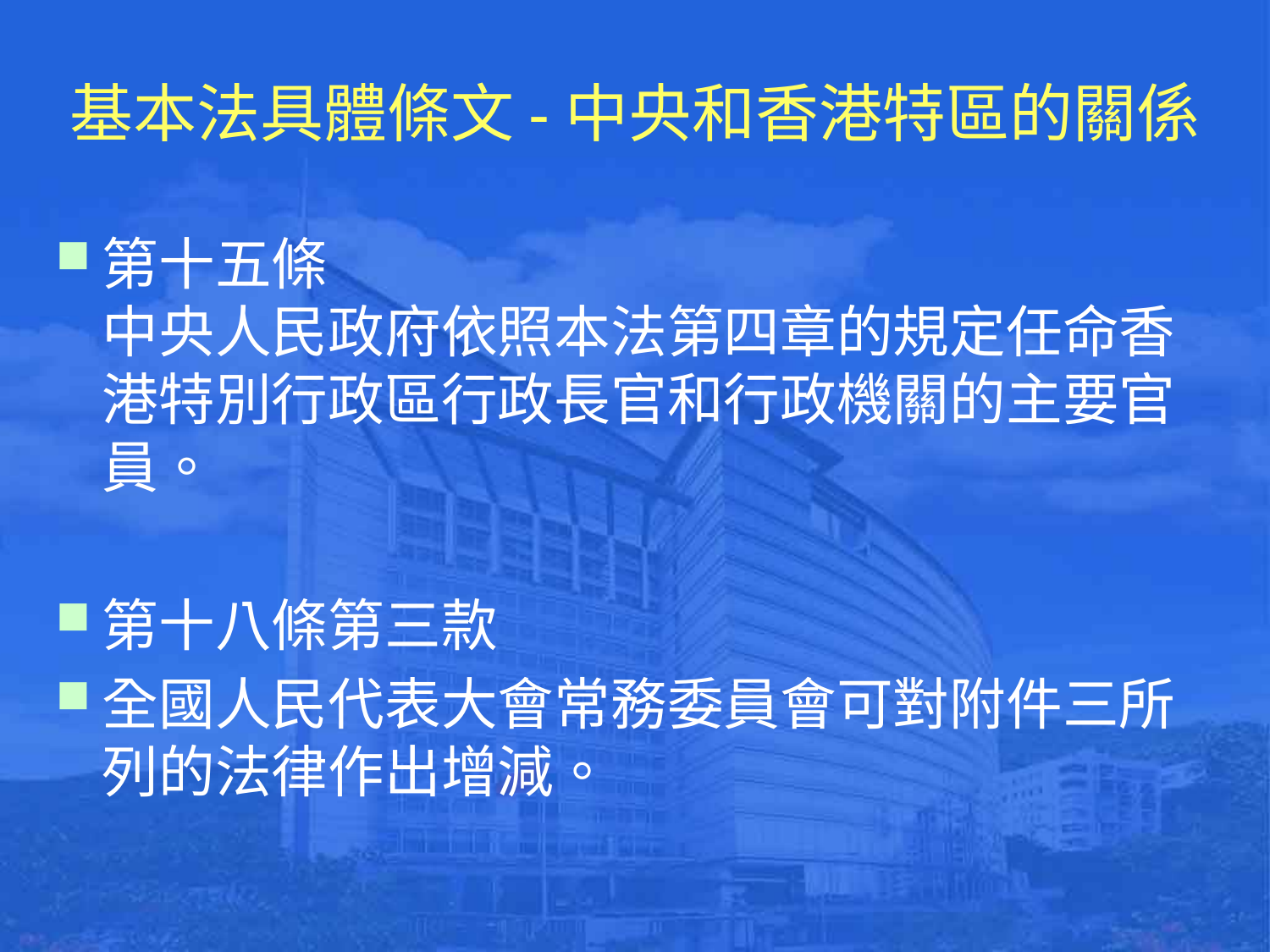

# 基本法具體條文-中央和香港特區的關係
第十五條
中央人民政府依照本法第四章的規定任命香港特別行政區行政長官和行政機關的主要官員。

第十八條第三款
全國人民代表大會常務委員會可對附件三所列的法律作出增減。